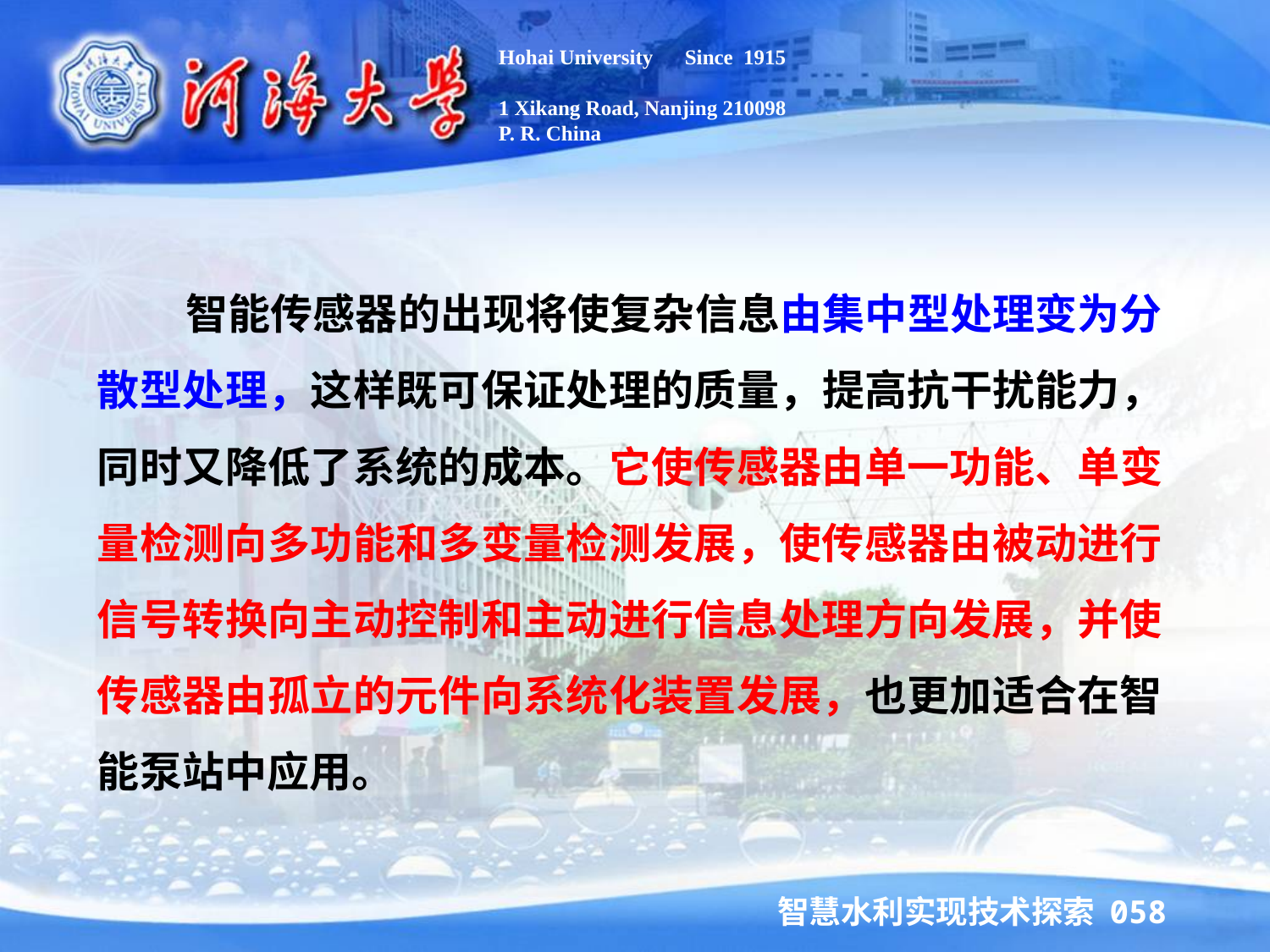

Hohai University      Since  1915
1 Xikang Road, Nanjing 210098
P. R. China
        智能传感器的出现将使复杂信息由集中型处理变为分散型处理，这样既可保证处理的质量，提高抗干扰能力，同时又降低了系统的成本。它使传感器由单一功能、单变量检测向多功能和多变量检测发展，使传感器由被动进行信号转换向主动控制和主动进行信息处理方向发展，并使传感器由孤立的元件向系统化装置发展，也更加适合在智能泵站中应用。
智慧水利实现技术探索 058